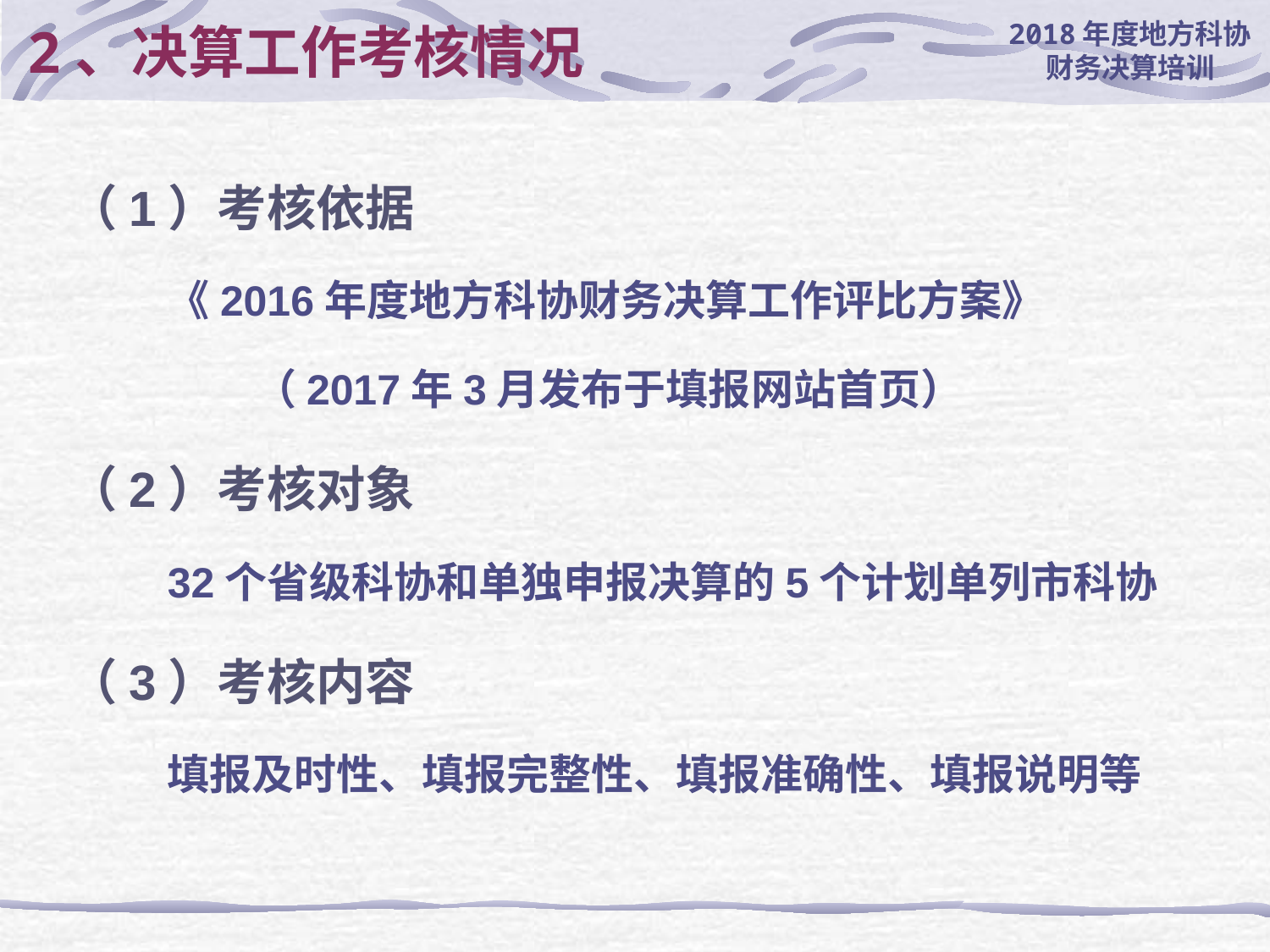

# 2、决算工作考核情况
（1）考核依据
《2016年度地方科协财务决算工作评比方案》
        （2017年3月发布于填报网站首页）
（2）考核对象
32个省级科协和单独申报决算的5个计划单列市科协
（3）考核内容
填报及时性、填报完整性、填报准确性、填报说明等